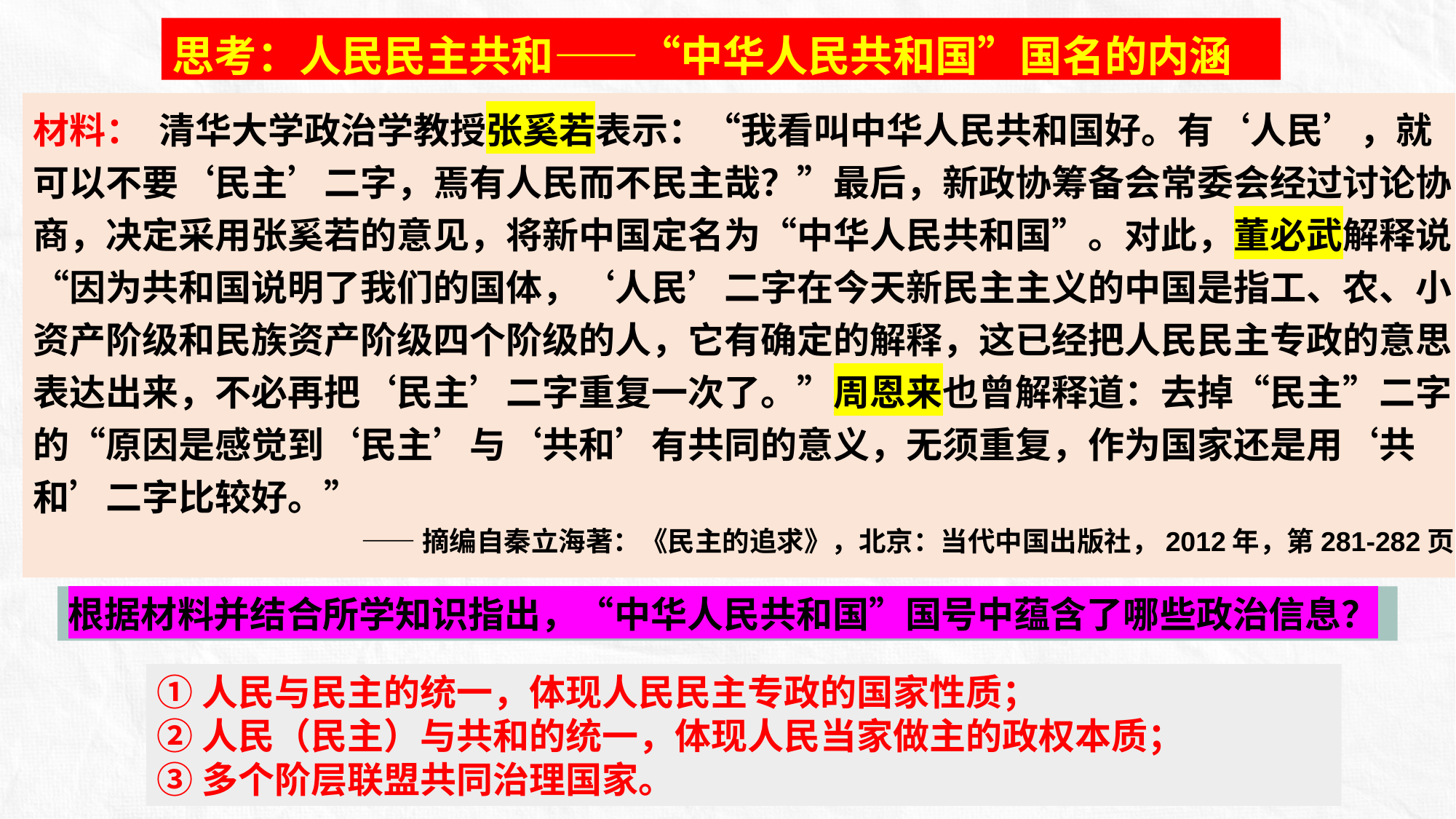

思考：人民民主共和——“中华人民共和国”国名的内涵
材料：  清华大学政治学教授张奚若表示：“我看叫中华人民共和国好。有‘人民’，就可以不要‘民主’二字，焉有人民而不民主哉？”最后，新政协筹备会常委会经过讨论协商，决定采用张奚若的意见，将新中国定名为“中华人民共和国”。对此，董必武解释说：“因为共和国说明了我们的国体，‘人民’二字在今天新民主主义的中国是指工、农、小资产阶级和民族资产阶级四个阶级的人，它有确定的解释，这已经把人民民主专政的意思表达出来，不必再把‘民主’二字重复一次了。”周恩来也曾解释道：去掉“民主”二字的“原因是感觉到‘民主’与‘共和’有共同的意义，无须重复，作为国家还是用‘共和’二字比较好。”
——摘编自秦立海著：《民主的追求》，北京：当代中国出版社，2012年，第281-282页
根据材料并结合所学知识指出，“中华人民共和国”国号中蕴含了哪些政治信息？
①人民与民主的统一，体现人民民主专政的国家性质；
②人民（民主）与共和的统一，体现人民当家做主的政权本质；
③多个阶层联盟共同治理国家。